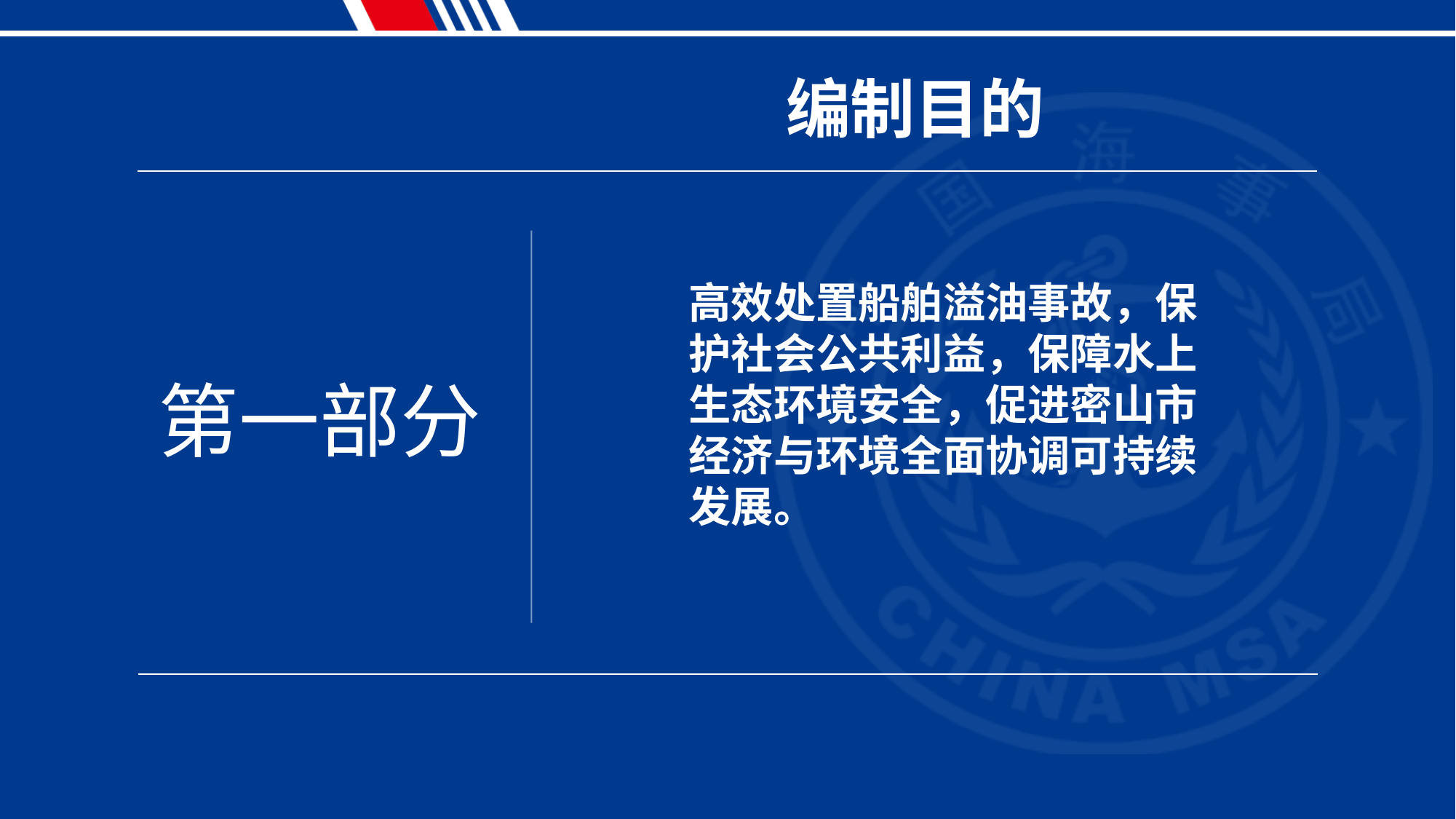

编制目的
高效处置船舶溢油事故，保护社会公共利益，保障水上生态环境安全，促进密山市经济与环境全面协调可持续发展。
第一部分